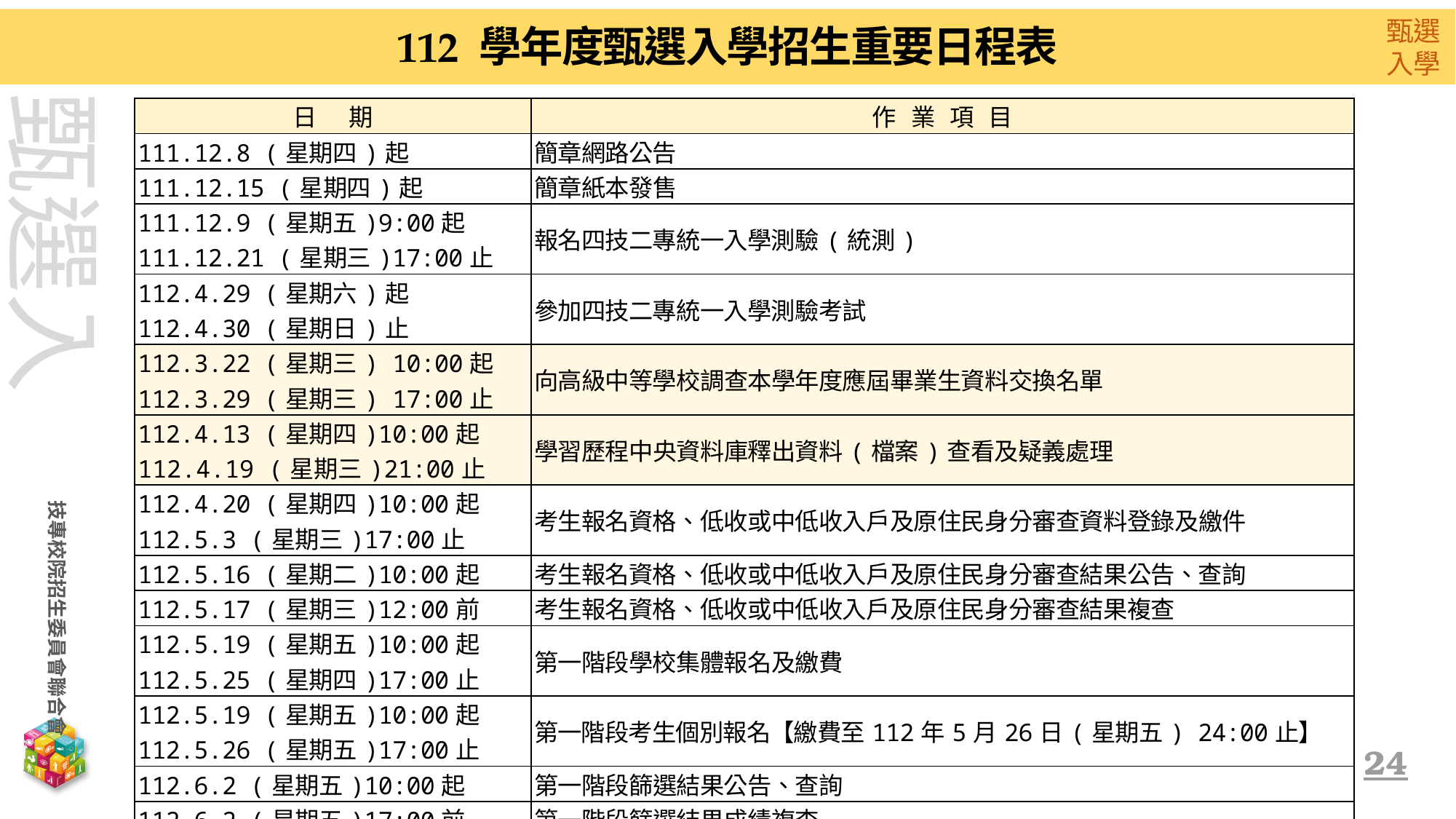

# 112 學年度甄選入學招生重要日程表
| 日 期 | 作 業 項 目 |
| --- | --- |
| 111.12.8 (星期四)起 | 簡章網路公告 |
| 111.12.15 (星期四)起 | 簡章紙本發售 |
| 111.12.9 (星期五)9:00起 111.12.21 (星期三)17:00止 | 報名四技二專統一入學測驗(統測) |
| 112.4.29 (星期六)起 112.4.30 (星期日)止 | 參加四技二專統一入學測驗考試 |
| 112.3.22 (星期三) 10:00起 112.3.29 (星期三) 17:00止 | 向高級中等學校調查本學年度應屆畢業生資料交換名單 |
| 112.4.13 (星期四)10:00起 112.4.19 (星期三)21:00止 | 學習歷程中央資料庫釋出資料(檔案)查看及疑義處理 |
| 112.4.20 (星期四)10:00起 112.5.3 (星期三)17:00止 | 考生報名資格、低收或中低收入戶及原住民身分審查資料登錄及繳件 |
| 112.5.16 (星期二)10:00起 | 考生報名資格、低收或中低收入戶及原住民身分審查結果公告、查詢 |
| 112.5.17 (星期三)12:00前 | 考生報名資格、低收或中低收入戶及原住民身分審查結果複查 |
| 112.5.19 (星期五)10:00起 112.5.25 (星期四)17:00止 | 第一階段學校集體報名及繳費 |
| 112.5.19 (星期五)10:00起 112.5.26 (星期五)17:00止 | 第一階段考生個別報名【繳費至112年5月26日(星期五) 24:00止】 |
| 112.6.2 (星期五)10:00起 | 第一階段篩選結果公告、查詢 |
| 112.6.2 (星期五)17:00前 | 第一階段篩選結果成績複查 |
| 各校自訂【詳見招生學校甄選辦法】 112.6.8 (星期四)10:00起 112.6.15 (星期四)21:00止 | 1.第二階段報名含網路上傳(或勾選)學習歷程備審資料 2.繳交指定項目甄試費【繳費至各校所訂截止日24:00止】 |
24